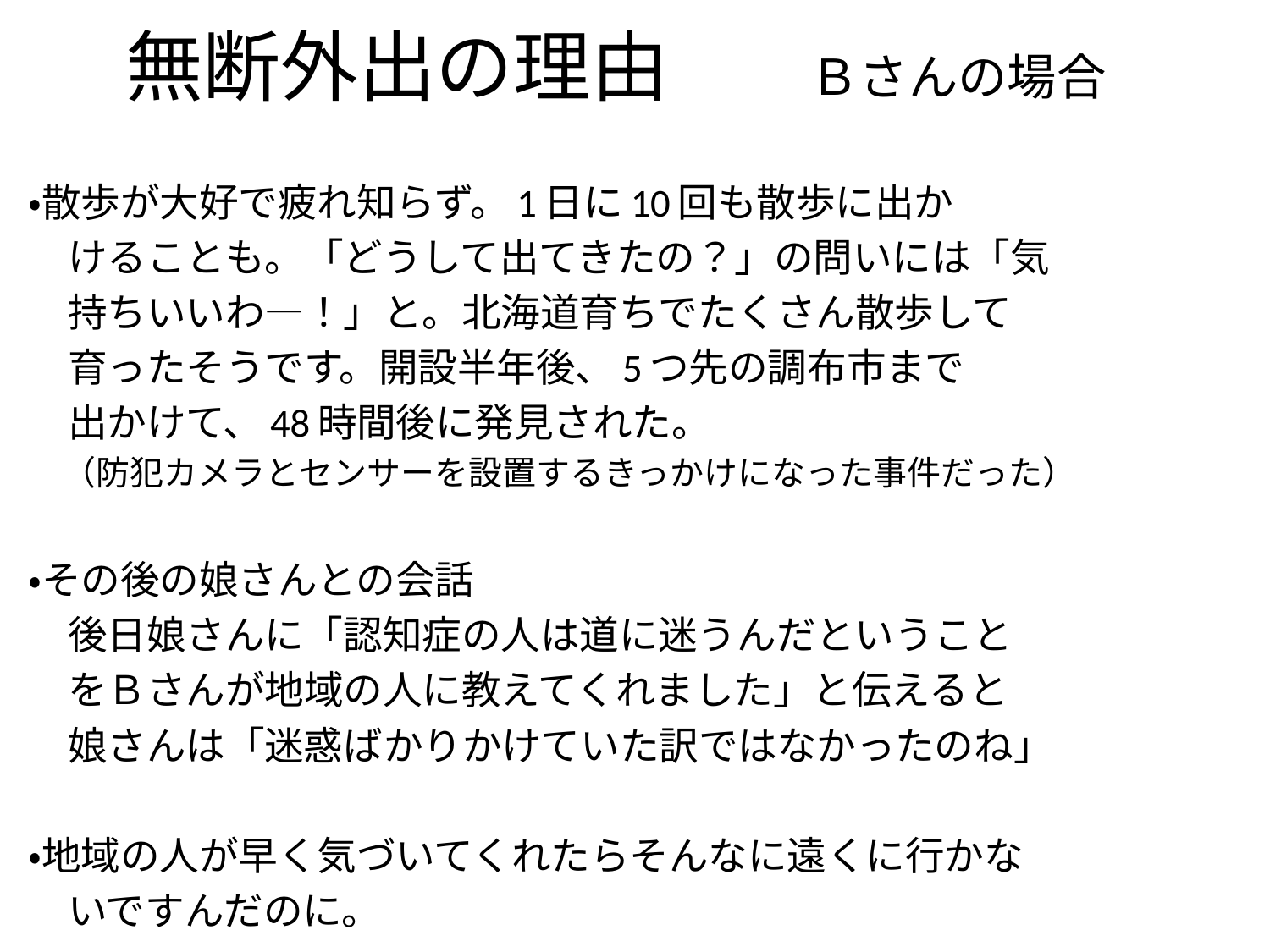

# 無断外出の理由　　Ｂさんの場合
・散歩が大好で疲れ知らず。1日に10回も散歩に出か
　けることも。「どうして出てきたの？」の問いには「気
　持ちいいわ―！」と。北海道育ちでたくさん散歩して
　育ったそうです。開設半年後、5つ先の調布市まで
　出かけて、48時間後に発見された。
　（防犯カメラとセンサーを設置するきっかけになった事件だった）

・その後の娘さんとの会話
　後日娘さんに「認知症の人は道に迷うんだということ
　をＢさんが地域の人に教えてくれました」と伝えると
　娘さんは「迷惑ばかりかけていた訳ではなかったのね」

・地域の人が早く気づいてくれたらそんなに遠くに行かな
　いですんだのに。